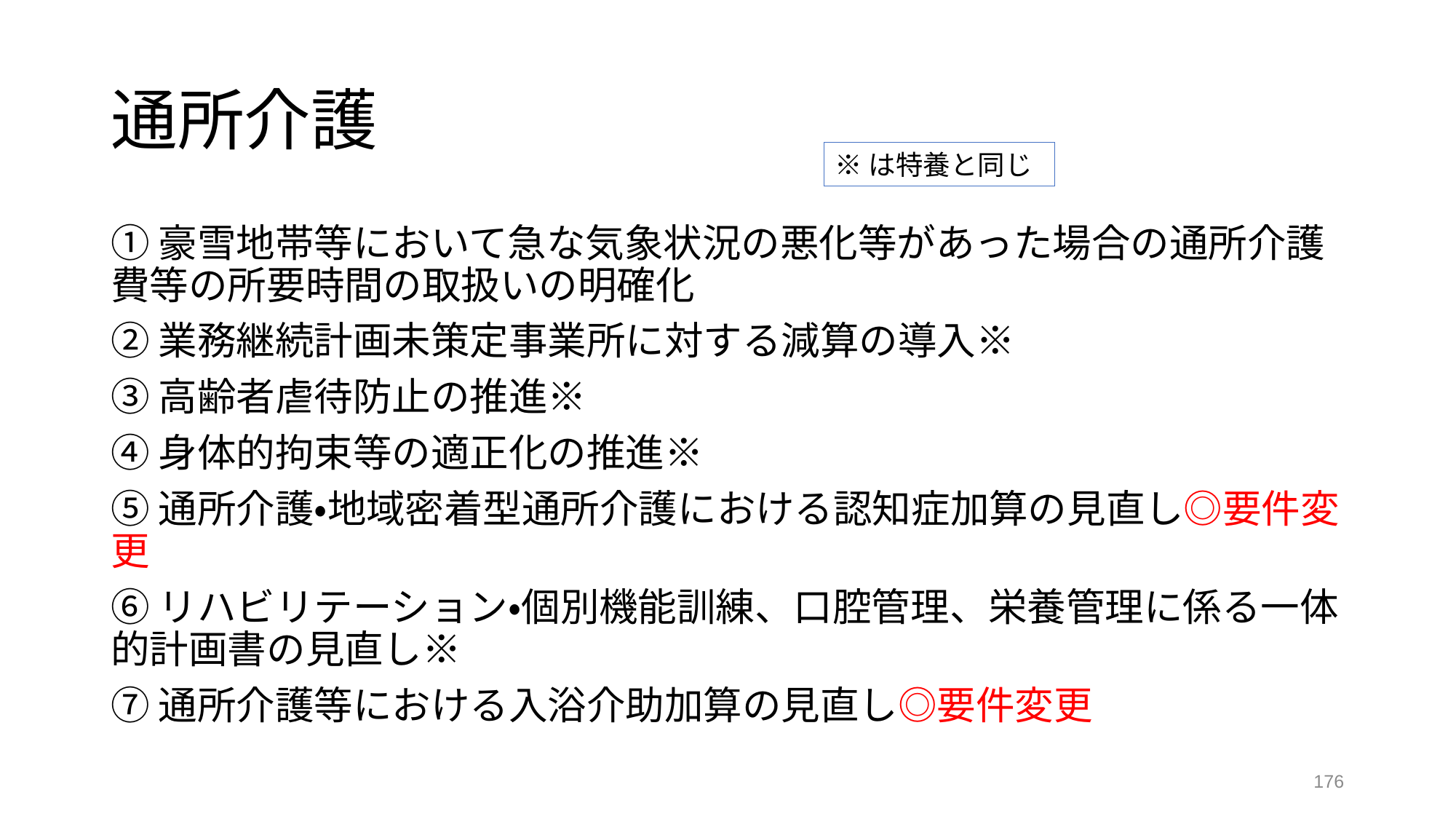

# 通所介護
※は特養と同じ
①豪雪地帯等において急な気象状況の悪化等があった場合の通所介護費等の所要時間の取扱いの明確化
②業務継続計画未策定事業所に対する減算の導入※
③高齢者虐待防止の推進※
④身体的拘束等の適正化の推進※
⑤通所介護・地域密着型通所介護における認知症加算の見直し◎要件変更
⑥リハビリテーション・個別機能訓練、口腔管理、栄養管理に係る一体的計画書の見直し※
⑦通所介護等における入浴介助加算の見直し◎要件変更
176